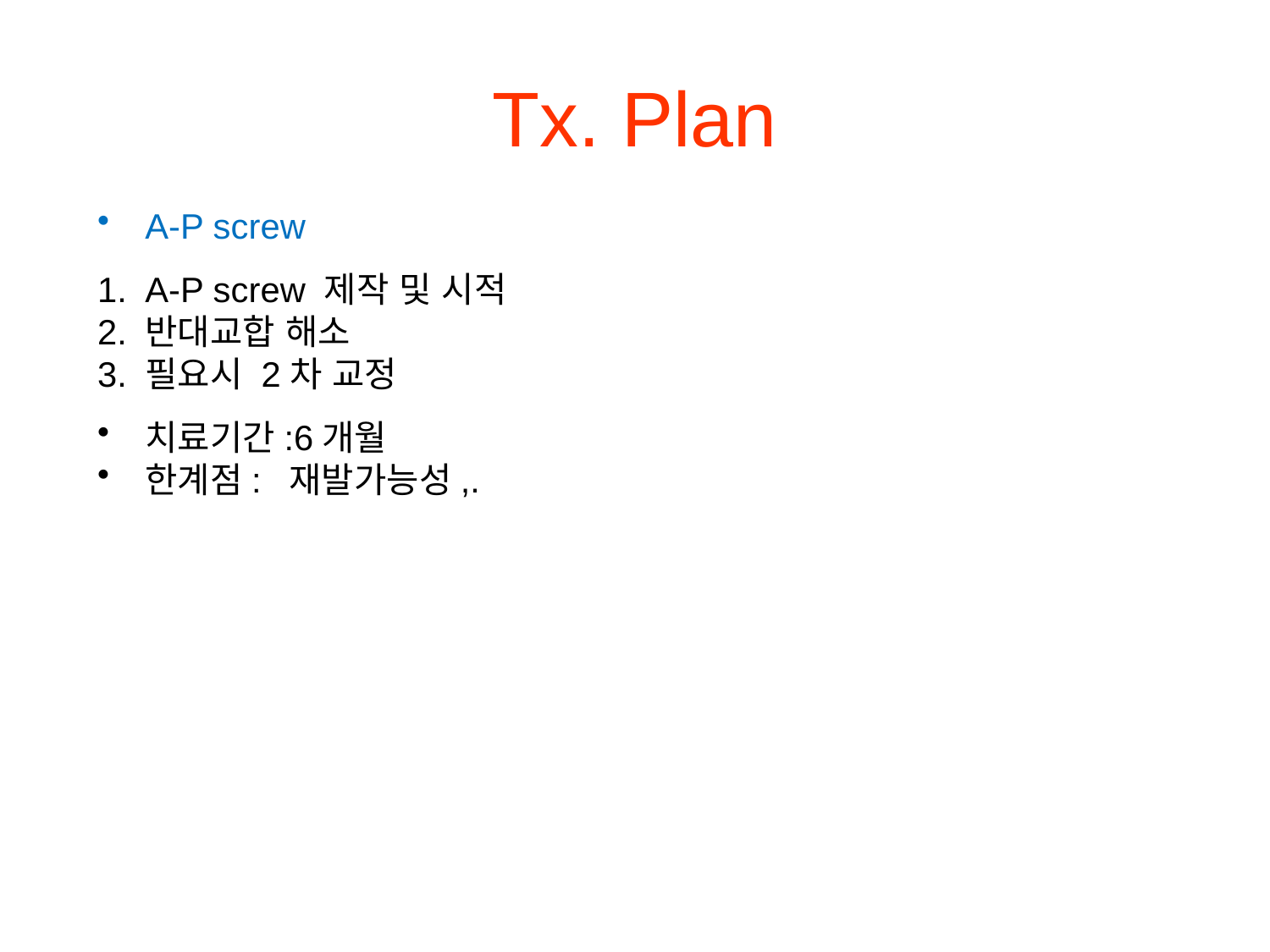

# Tx. Plan
A-P screw

A-P screw 제작 및 시적
반대교합 해소
필요시 2차 교정

치료기간:6개월
한계점:  재발가능성,.